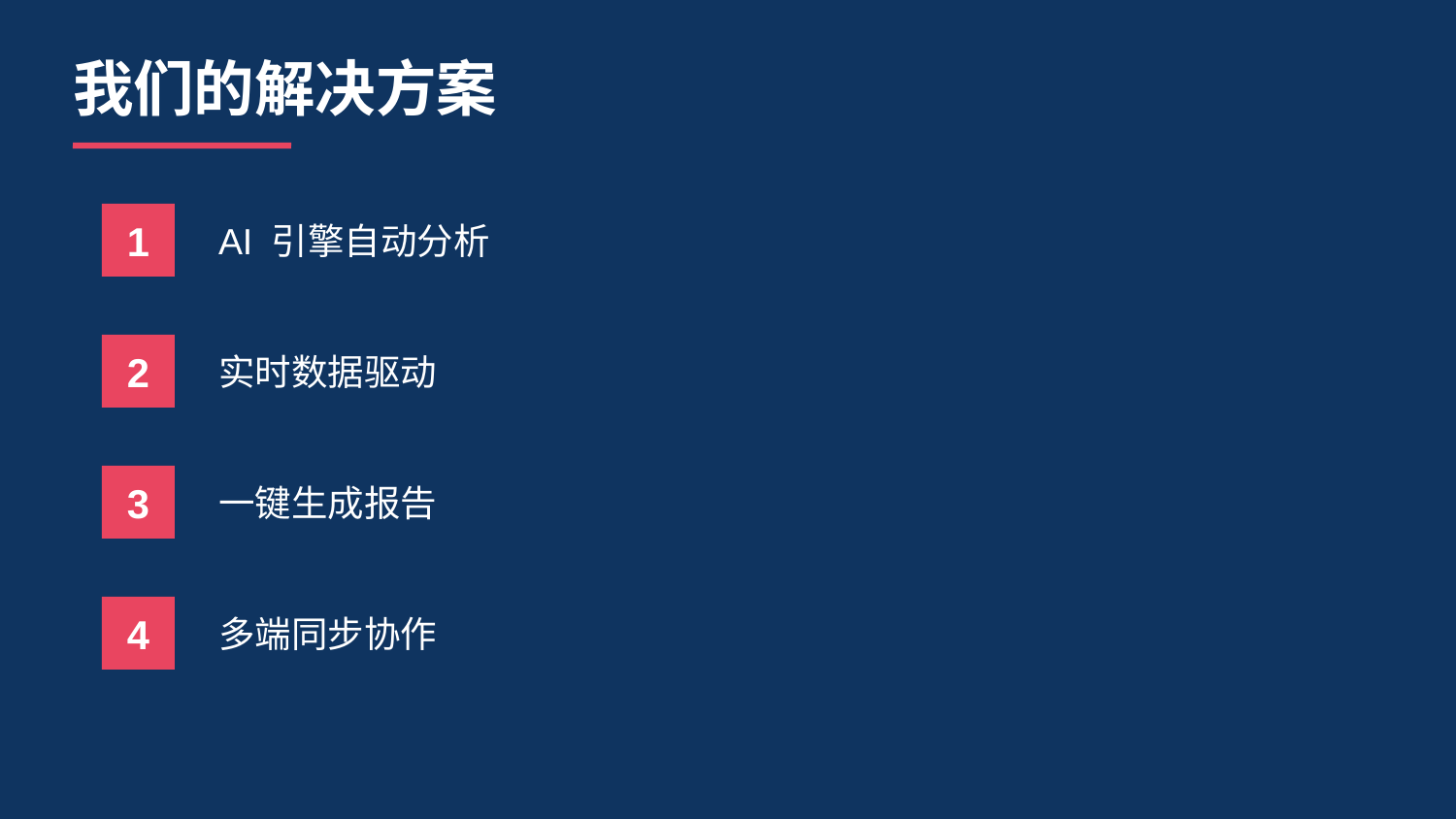

我们的解决方案

1
AI 引擎自动分析

2
实时数据驱动

3
一键生成报告

4
多端同步协作